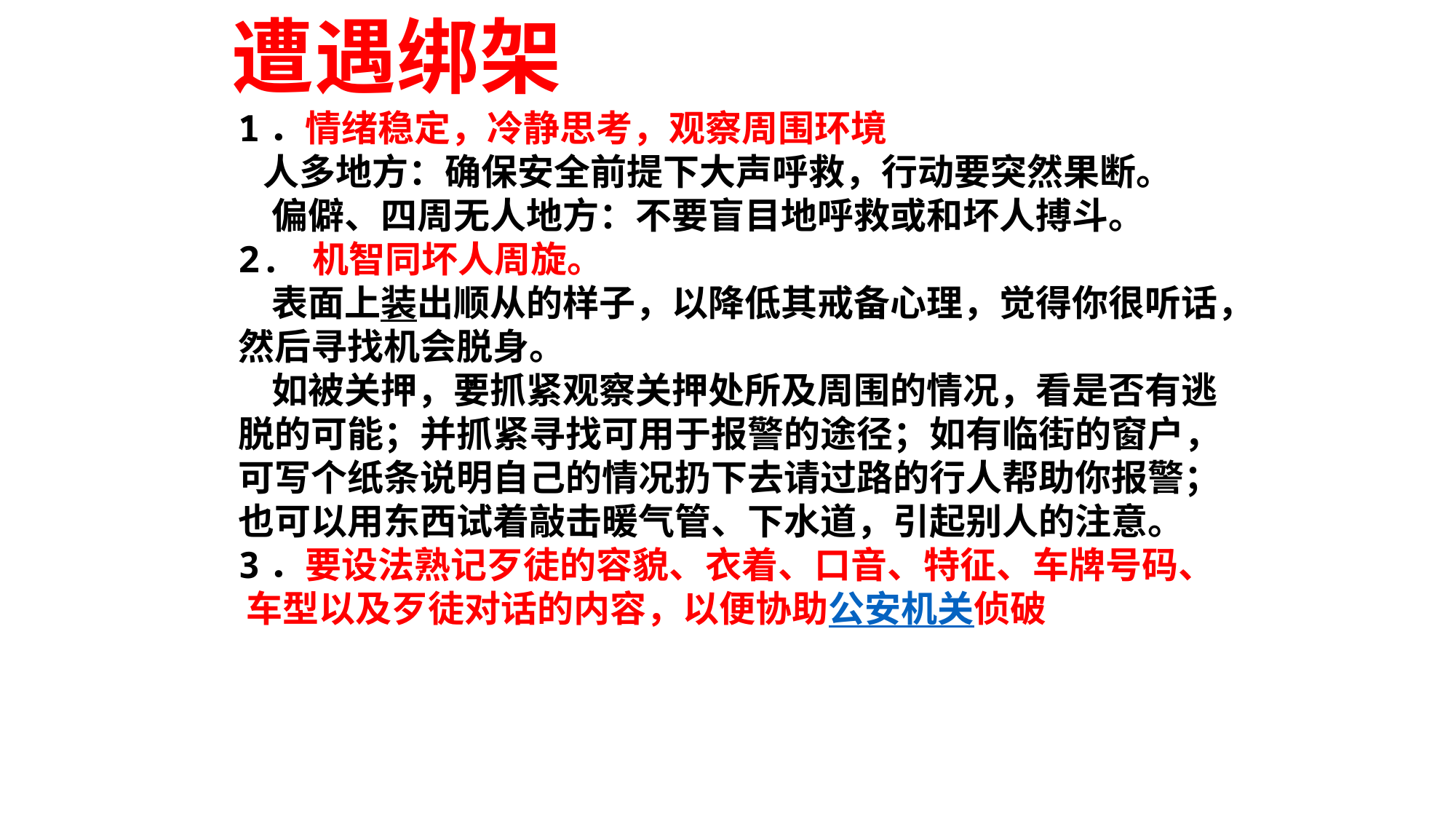

遭遇绑架
1．情绪稳定，冷静思考，观察周围环境
  人多地方：确保安全前提下大声呼救，行动要突然果断。
   偏僻、四周无人地方：不要盲目地呼救或和坏人搏斗。
2. 机智同坏人周旋。
   表面上装出顺从的样子，以降低其戒备心理，觉得你很听话，然后寻找机会脱身。
   如被关押，要抓紧观察关押处所及周围的情况，看是否有逃脱的可能；并抓紧寻找可用于报警的途径；如有临街的窗户，可写个纸条说明自己的情况扔下去请过路的行人帮助你报警；也可以用东西试着敲击暖气管、下水道，引起别人的注意。
3．要设法熟记歹徒的容貌、衣着、口音、特征、车牌号码、   车型以及歹徒对话的内容，以便协助公安机关侦破

．